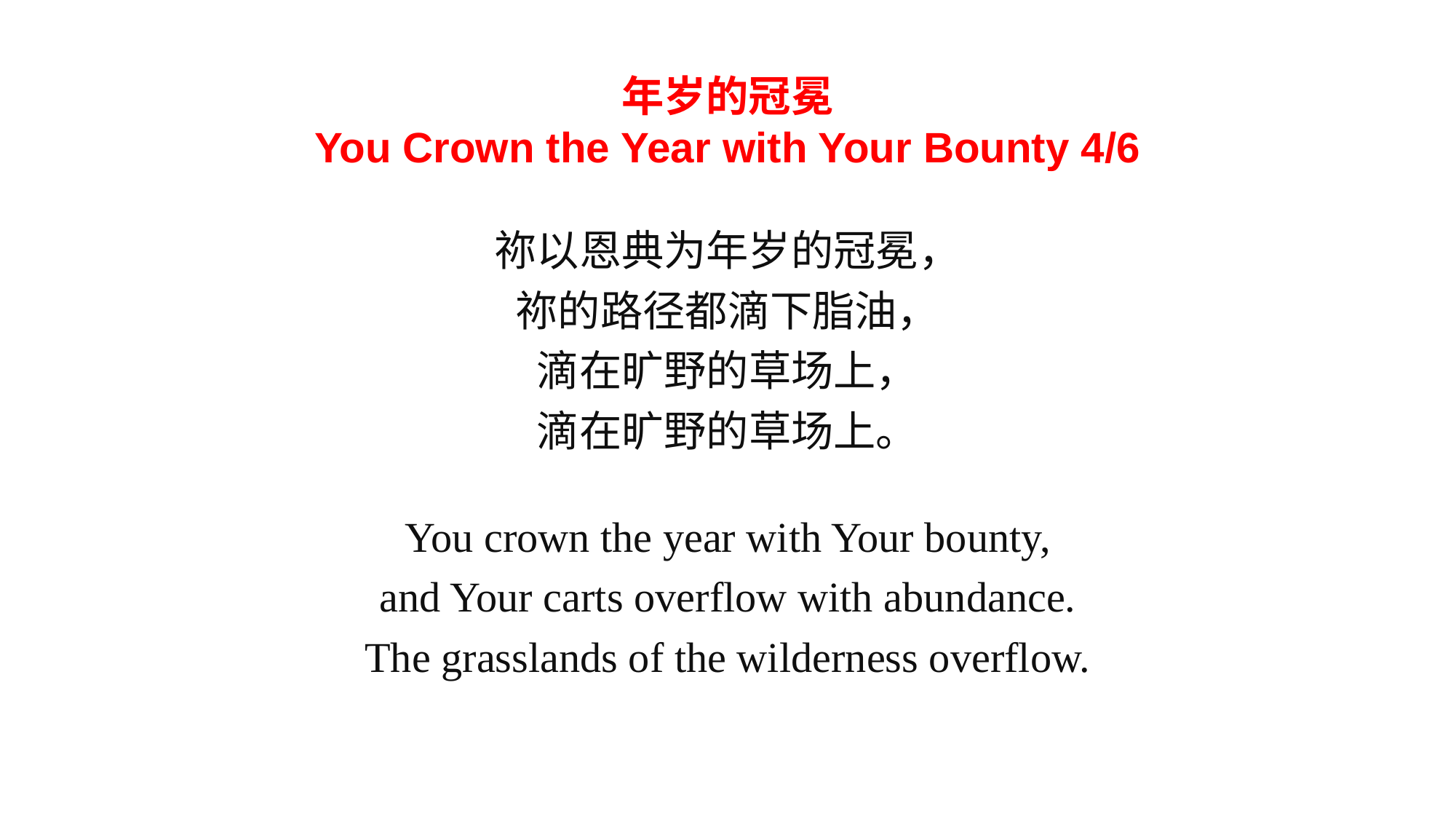

年岁的冠冕
You Crown the Year with Your Bounty 4/6
祢以恩典为年岁的冠冕，
祢的路径都滴下脂油，
滴在旷野的草场上，
滴在旷野的草场上。

You crown the year with Your bounty,
and Your carts overflow with abundance.
The grasslands of the wilderness overflow.